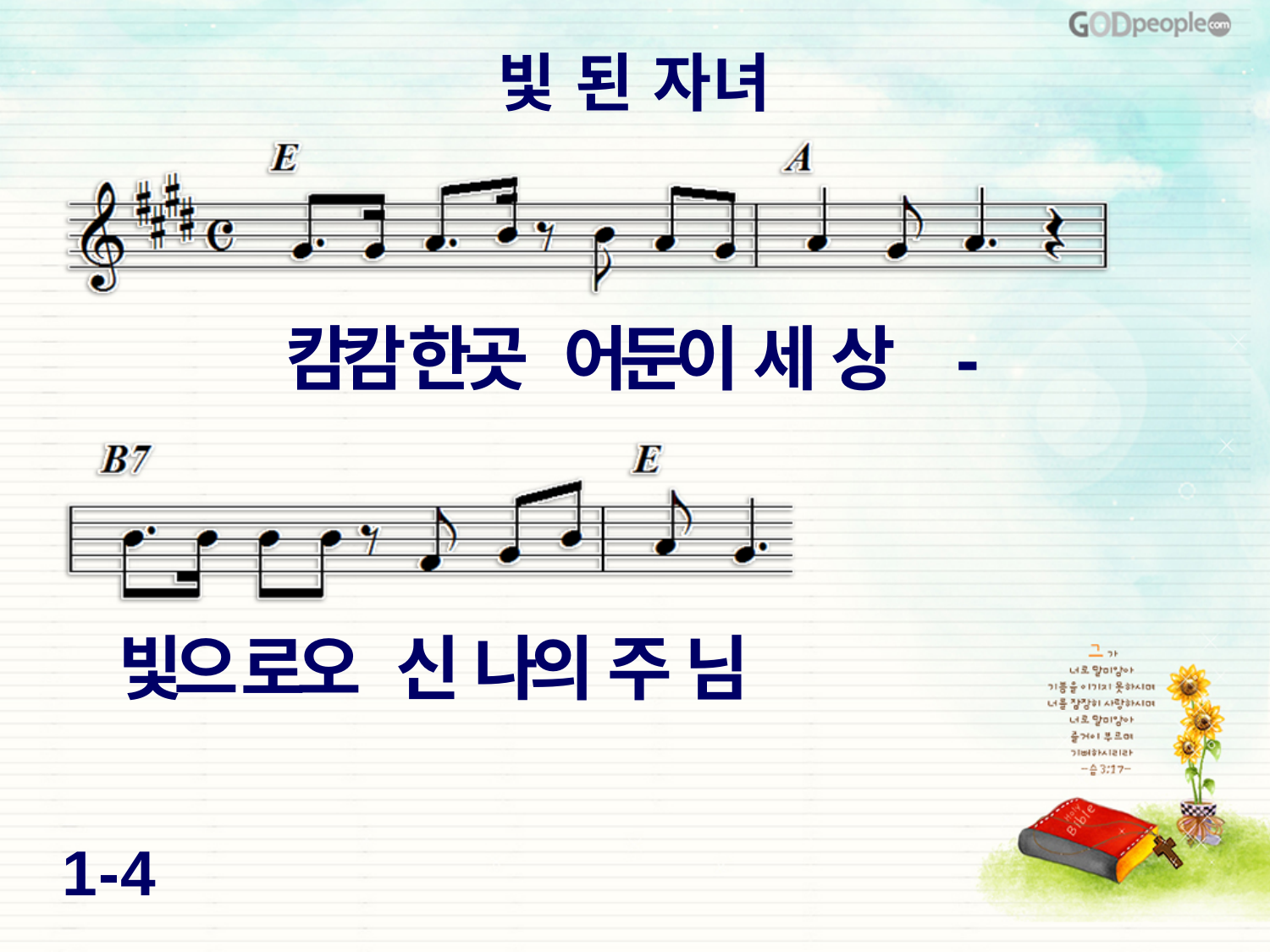

빛 된 자녀
캄캄 한곳    어둔이  세  상    -
빛으 로오    신  나의  주  님
1-4